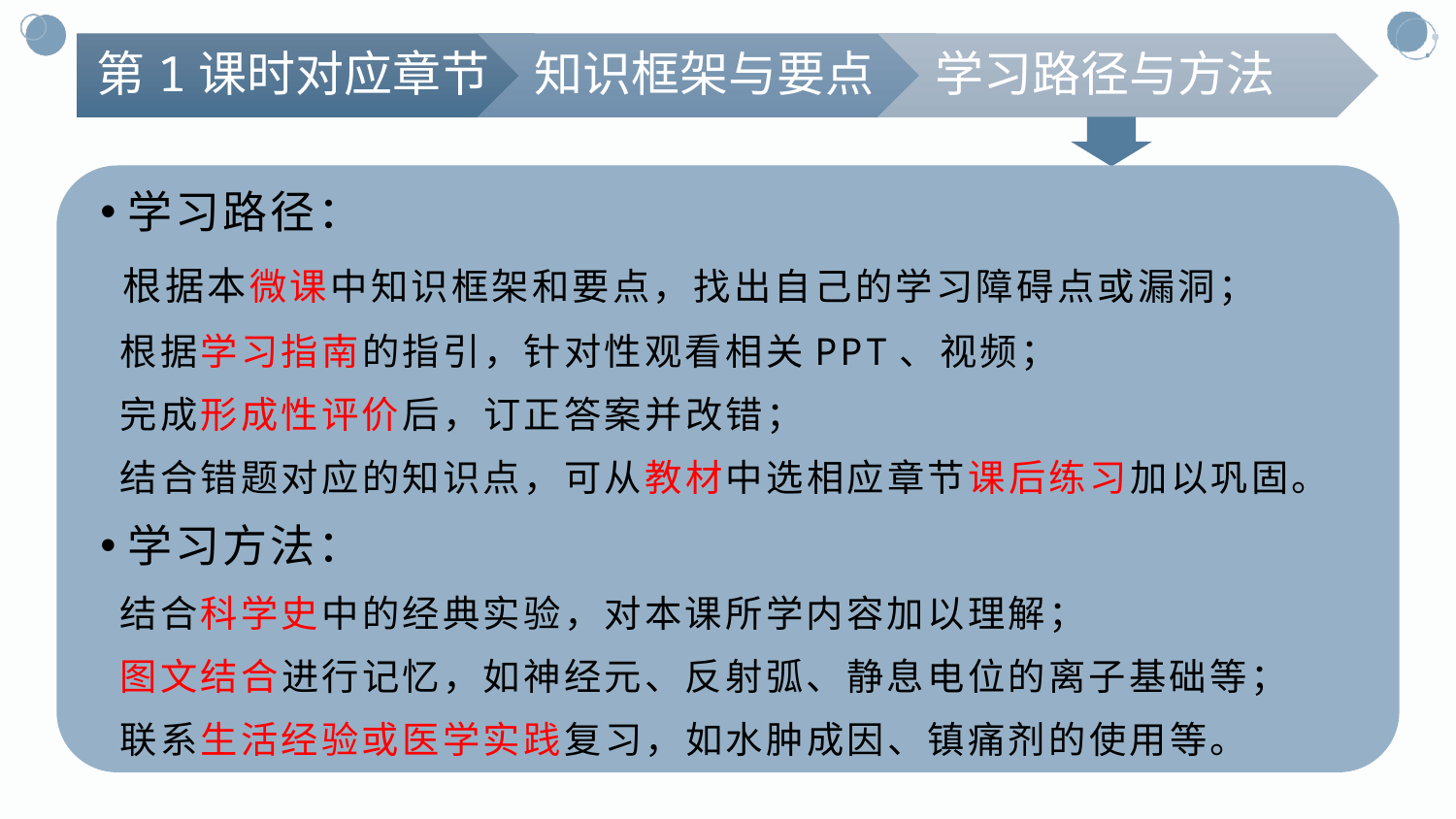

第1课时对应章节
知识框架与要点
学习路径与方法

学习路径：
 根据本微课中知识框架和要点，找出自己的学习障碍点或漏洞；
 根据学习指南的指引，针对性观看相关PPT、视频；
 完成形成性评价后，订正答案并改错；
 结合错题对应的知识点，可从教材中选相应章节课后练习加以巩固。
学习方法：
 结合科学史中的经典实验，对本课所学内容加以理解；
 图文结合进行记忆，如神经元、反射弧、静息电位的离子基础等；
 联系生活经验或医学实践复习，如水肿成因、镇痛剂的使用等。